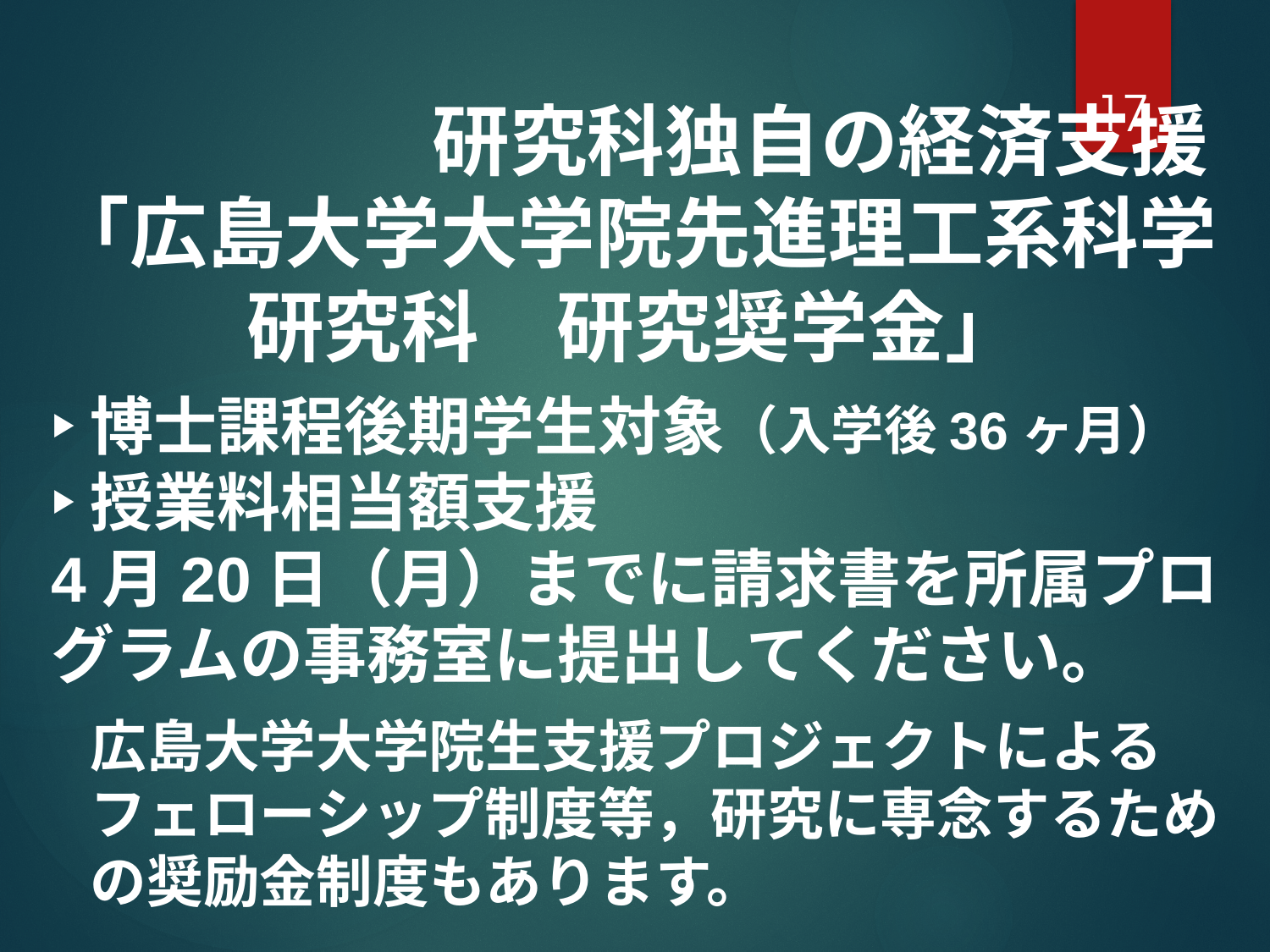

17
			研究科独自の経済支援
「広島大学大学院先進理工系科学
研究科　研究奨学金」
‣博士課程後期学生対象（入学後36ヶ月）
‣授業料相当額支援
4月20日（月）までに請求書を所属プログラムの事務室に提出してください。
広島大学大学院生支援プロジェクトによるフェローシップ制度等，研究に専念するための奨励金制度もあります。